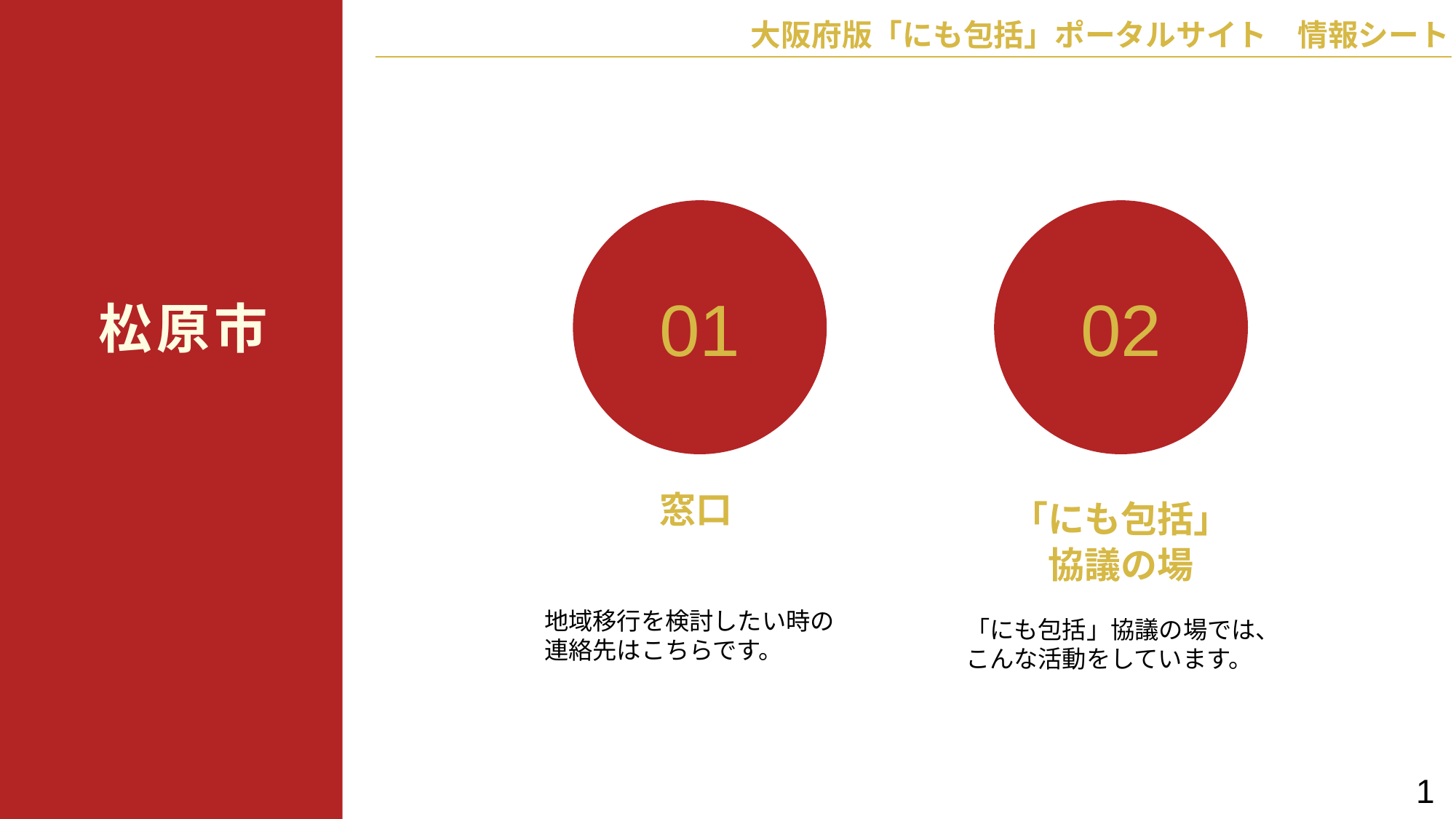

大阪府版「にも包括」ポータルサイト　情報シート
01
02
松原市
窓口
「にも包括」
協議の場
地域移行を検討したい時の連絡先はこちらです。
「にも包括」協議の場では、こんな活動をしています。